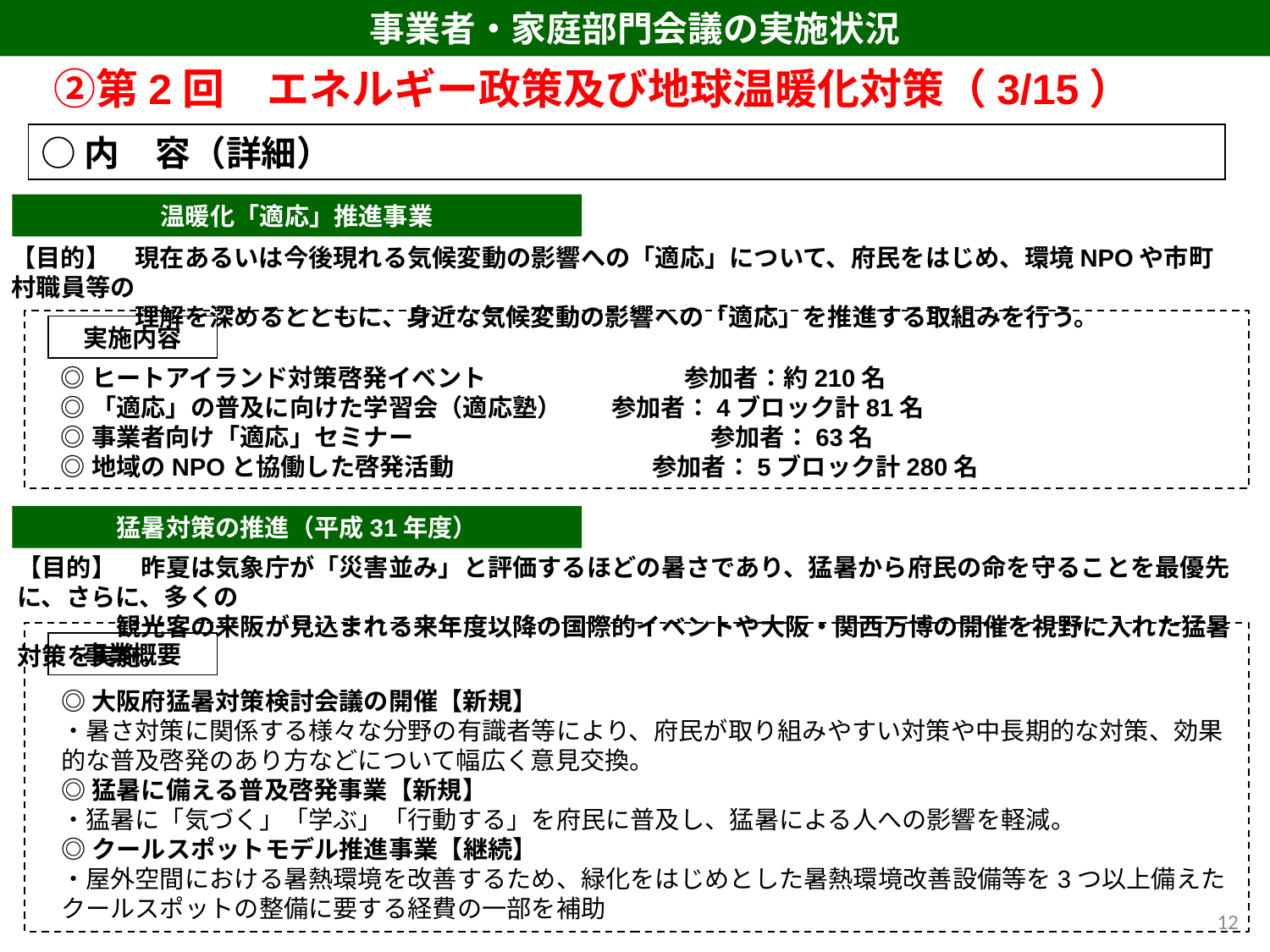

事業者・家庭部門会議の実施状況
　②第2回　エネルギー政策及び地球温暖化対策（3/15）
○内　容（詳細）
温暖化「適応」推進事業
【目的】　現在あるいは今後現れる気候変動の影響への「適応」について、府民をはじめ、環境NPOや市町村職員等の
　　　　　理解を深めるとともに、身近な気候変動の影響への「適応」を推進する取組みを行う。

実施内容
◎ヒートアイランド対策啓発イベント　　　　　　　　参加者：約210名
◎「適応」の普及に向けた学習会（適応塾）　　参加者：4ブロック計81名
◎事業者向け「適応」セミナー　　　　　　　　　　　　参加者：63名
◎地域のNPOと協働した啓発活動　　　　　　　　参加者：5ブロック計280名
猛暑対策の推進（平成31年度）
【目的】　昨夏は気象庁が「災害並み」と評価するほどの暑さであり、猛暑から府民の命を守ることを最優先に、さらに、多くの
　　　　観光客の来阪が見込まれる来年度以降の国際的イベントや大阪・関西万博の開催を視野に入れた猛暑対策を実施。

事業概要
◎大阪府猛暑対策検討会議の開催【新規】
・暑さ対策に関係する様々な分野の有識者等により、府民が取り組みやすい対策や中長期的な対策、効果的な普及啓発のあり方などについて幅広く意見交換。
◎猛暑に備える普及啓発事業【新規】
・猛暑に「気づく」「学ぶ」「行動する」を府民に普及し、猛暑による人への影響を軽減。
◎クールスポットモデル推進事業【継続】
・屋外空間における暑熱環境を改善するため、緑化をはじめとした暑熱環境改善設備等を3つ以上備えたクールスポットの整備に要する経費の一部を補助
12